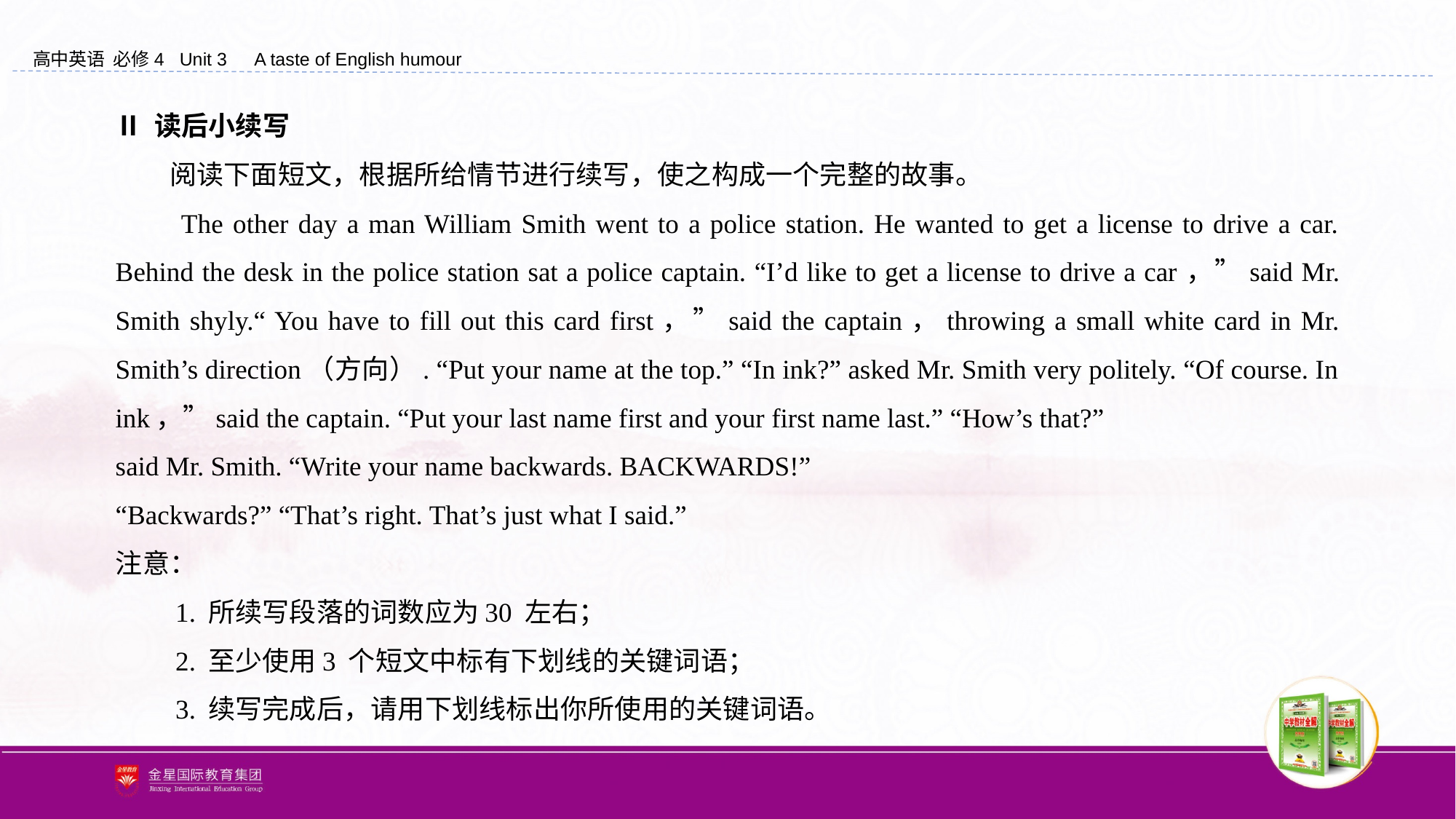

Ⅱ 读后小续写
　　阅读下面短文，根据所给情节进行续写，使之构成一个完整的故事。
　　The other day a man William Smith went to a police station. He wanted to get a license to drive a car. Behind the desk in the police station sat a police captain. “I’d like to get a license to drive a car，”said Mr. Smith shyly.“ You have to fill out this card first，”said the captain，throwing a small white card in Mr. Smith’s direction（方向）. “Put your name at the top.” “In ink?” asked Mr. Smith very politely. “Of course. In ink，”said the captain. “Put your last name first and your first name last.” “How’s that?”
said Mr. Smith. “Write your name backwards. BACKWARDS!”
“Backwards?” “That’s right. That’s just what I said.”
注意：
　　1. 所续写段落的词数应为30 左右；
　　2. 至少使用3 个短文中标有下划线的关键词语；
　　3. 续写完成后，请用下划线标出你所使用的关键词语。